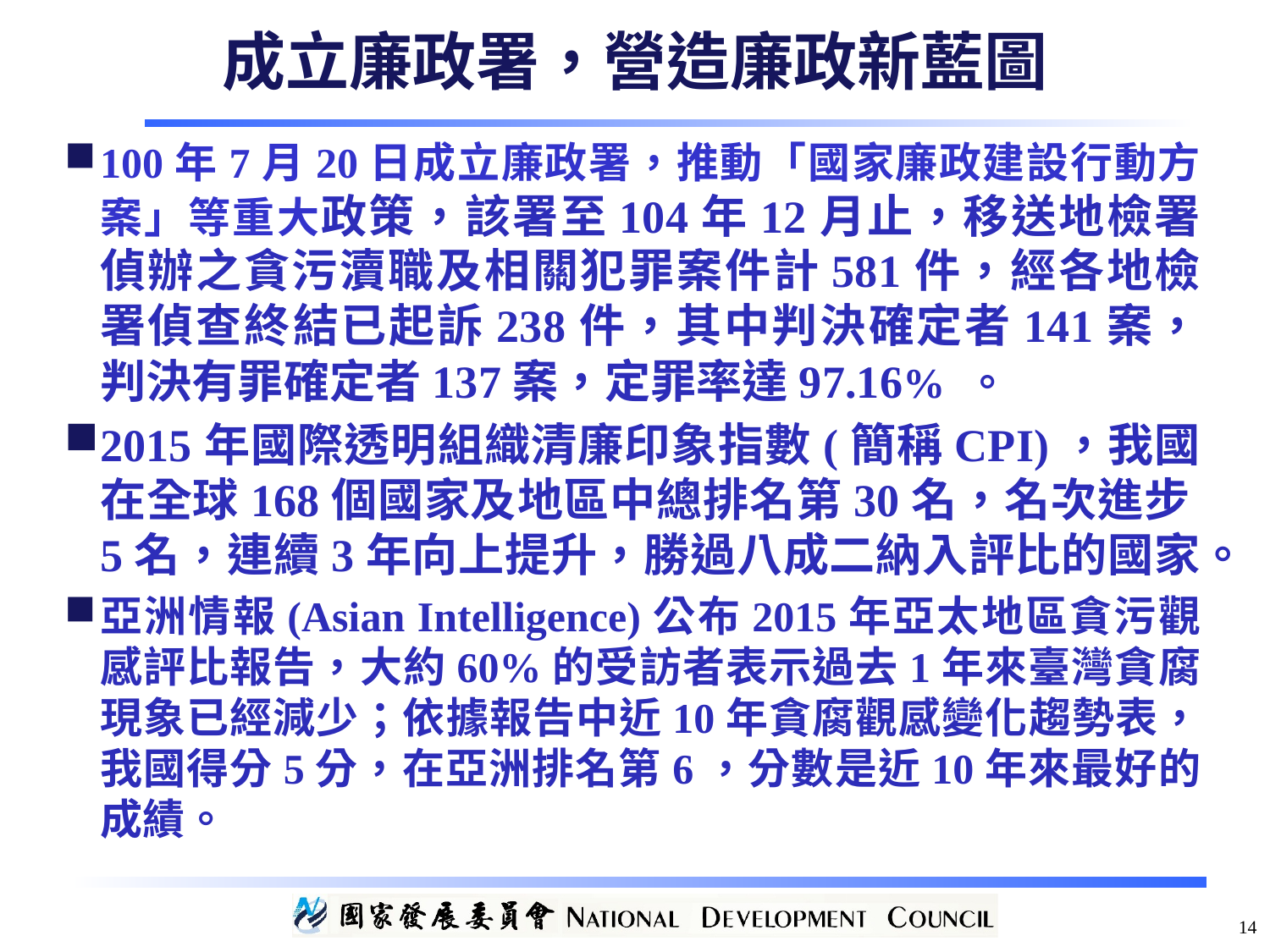

# 成立廉政署，營造廉政新藍圖
100年7月20日成立廉政署，推動「國家廉政建設行動方案」等重大政策，該署至104年12月止，移送地檢署偵辦之貪污瀆職及相關犯罪案件計581件，經各地檢署偵查終結已起訴238件，其中判決確定者141案，判決有罪確定者137案，定罪率達97.16% 。
2015年國際透明組織清廉印象指數(簡稱CPI)，我國在全球168個國家及地區中總排名第30名，名次進步5名，連續3年向上提升，勝過八成二納入評比的國家。
亞洲情報(Asian Intelligence)公布2015年亞太地區貪污觀感評比報告，大約60%的受訪者表示過去1年來臺灣貪腐現象已經減少；依據報告中近10年貪腐觀感變化趨勢表，我國得分5分，在亞洲排名第6，分數是近10年來最好的成績。

14